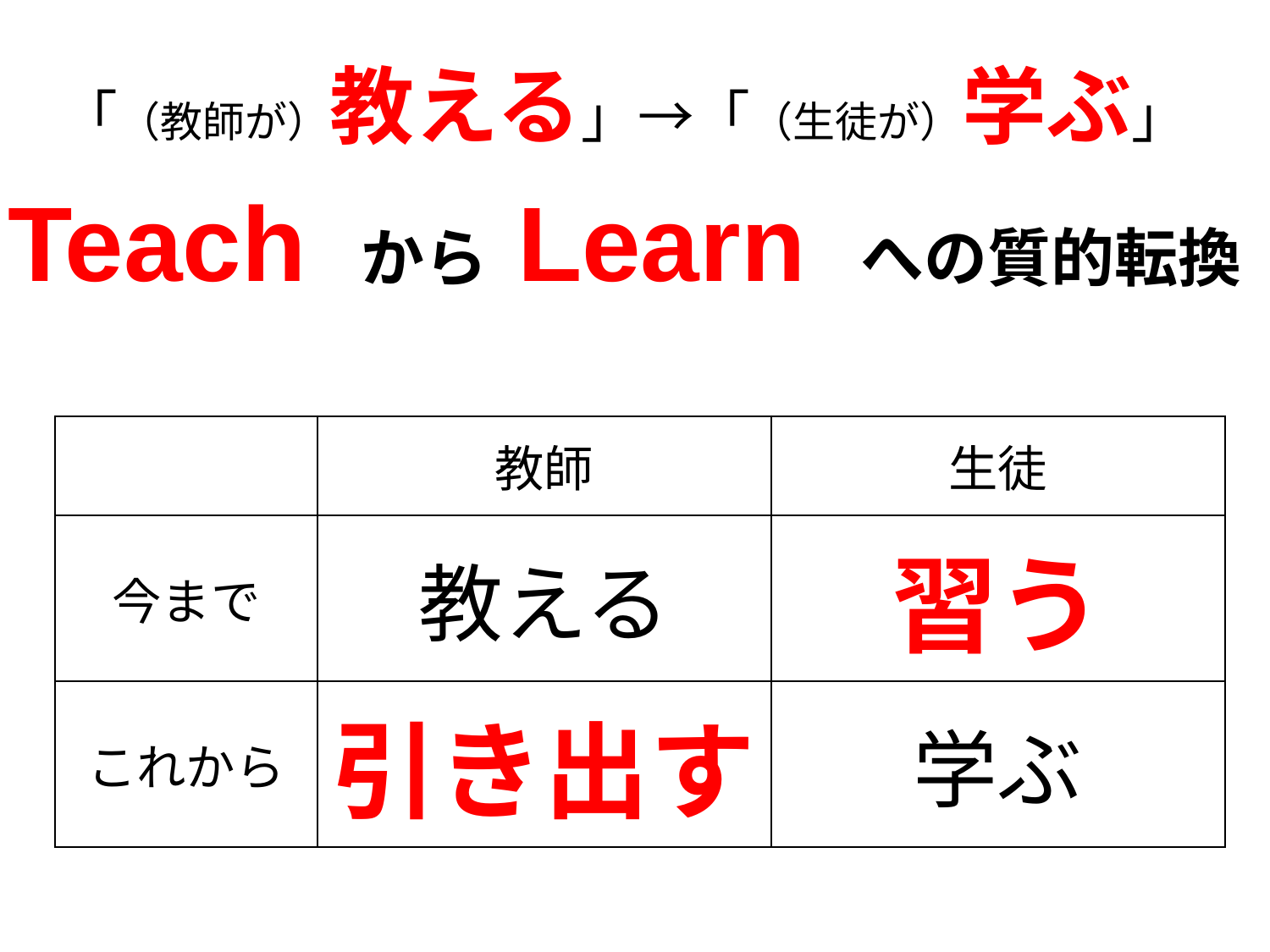

「（教師が）教える」→「（生徒が）学ぶ」
Teach から Learn への質的転換

|  | 教師 | 生徒 |
| --- | --- | --- |
| 今まで | 教える | 習う |
| これから | 引き出す | 学ぶ |